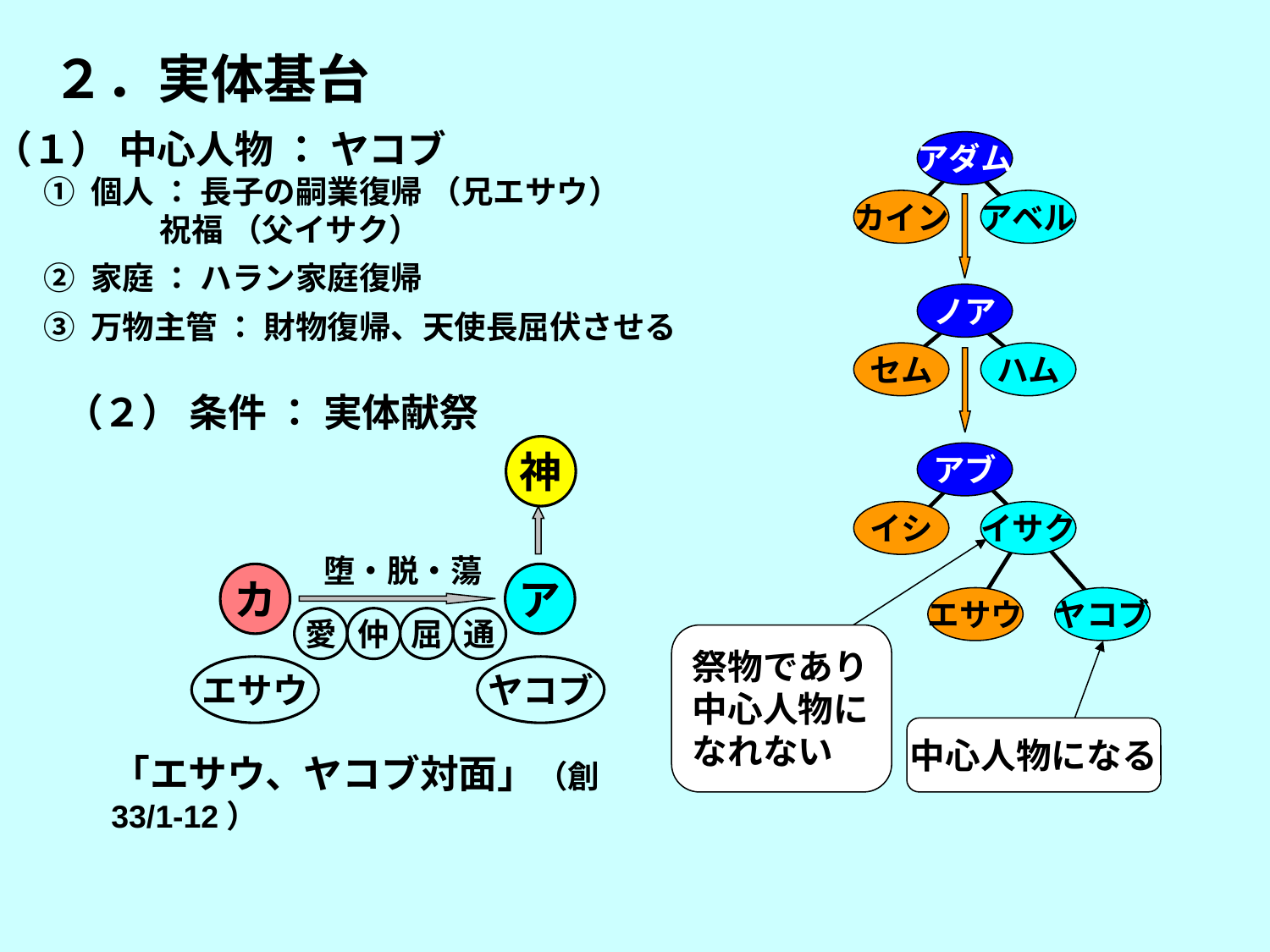

２．実体基台
（１） 中心人物 ： ヤコブ
       ① 個人 ： 長子の嗣業復帰 （兄エサウ）
                      祝福 （父イサク）
       ② 家庭 ： ハラン家庭復帰
       ③ 万物主管 ： 財物復帰、天使長屈伏させる
アダム

カイン
アベル

ノア

セム
ハム

（２） 条件 ： 実体献祭
神
アブ

イシ
イサク

堕・脱・蕩
カ
ア
エサウ
ヤコブ

愛
仲
屈
通
祭物であり
中心人物に
なれない

エサウ
ヤコブ
中心人物になる
「エサウ、ヤコブ対面」（創33/1-12）